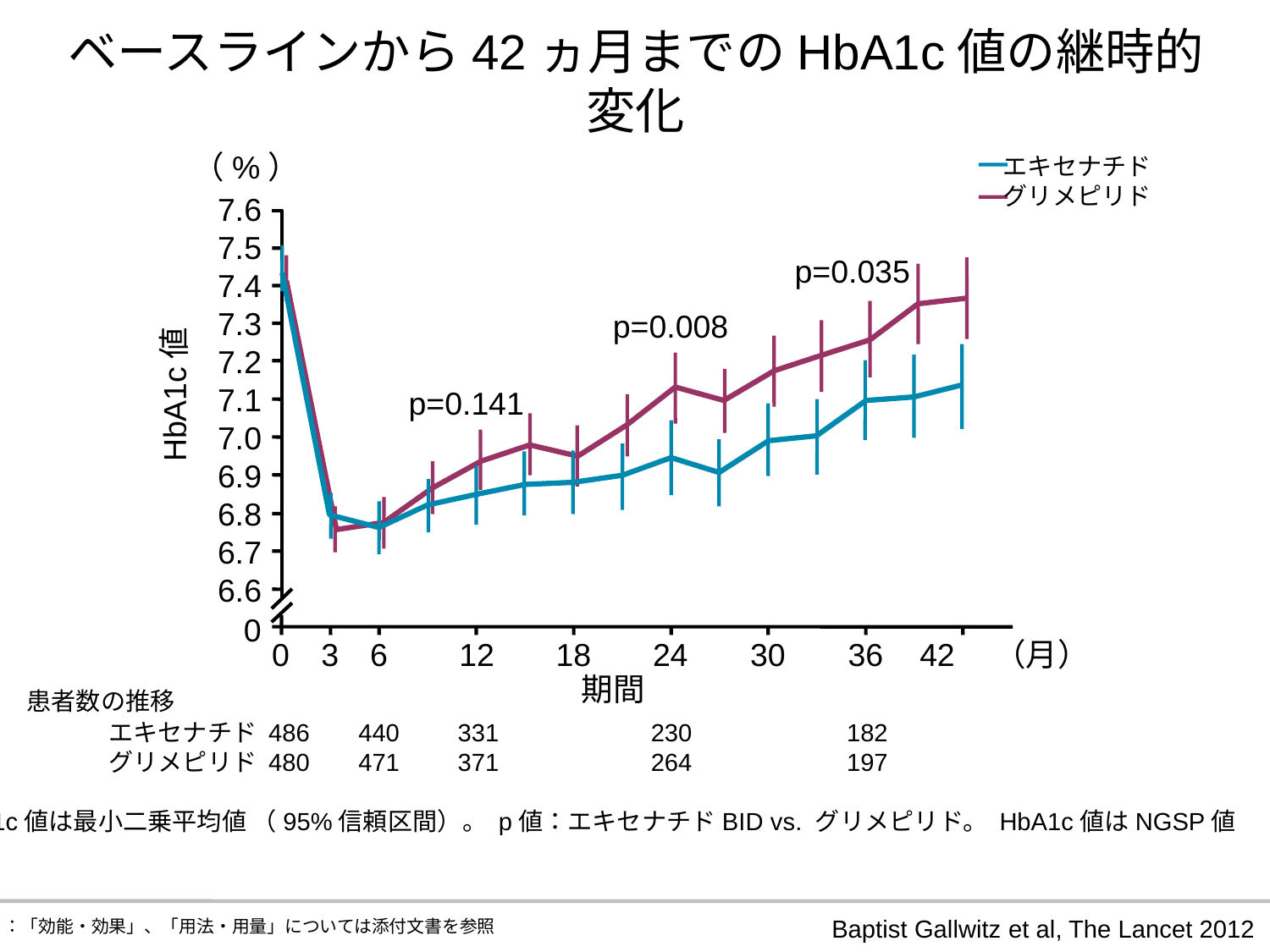

ベースラインから42ヵ月までのHbA1c値の継時的変化
（%）
エキセナチド
グリメピリド

7.6
7.5
7.4
7.3
7.2
7.1
7.0
6.9
6.8
6.7
6.6
p=0.035
p=0.008
HbA1c値
p=0.141
0
0
3
6
12
18
24
30
36
42　（月）
期間
患者数の推移
エキセナチド 486
グリメピリド 480
440
471
331
371
230
264
182
197
HbA1c値は最小二乗平均値 （95%信頼区間）。 p値：エキセナチドBID vs. グリメピリド。 HbA1c値はNGSP値
Baptist Gallwitz et al, The Lancet 2012
※：「効能・効果」、「用法・用量」については添付文書を参照